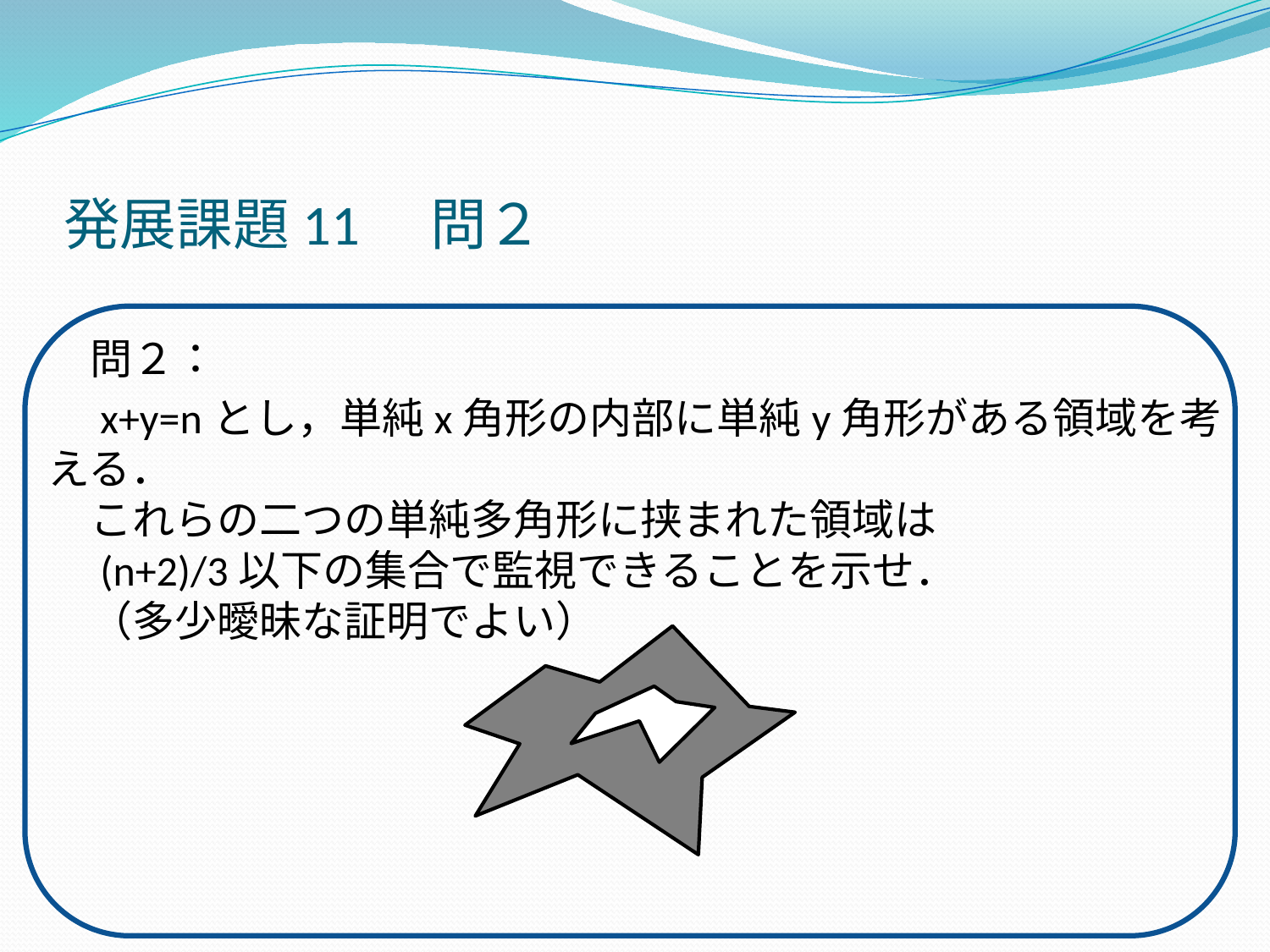

# 発展課題11　問２

　問２：
　x+y=nとし，単純x角形の内部に単純y角形がある領域を考える．
　これらの二つの単純多角形に挟まれた領域は
　(n+2)/3以下の集合で監視できることを示せ．
　（多少曖昧な証明でよい）